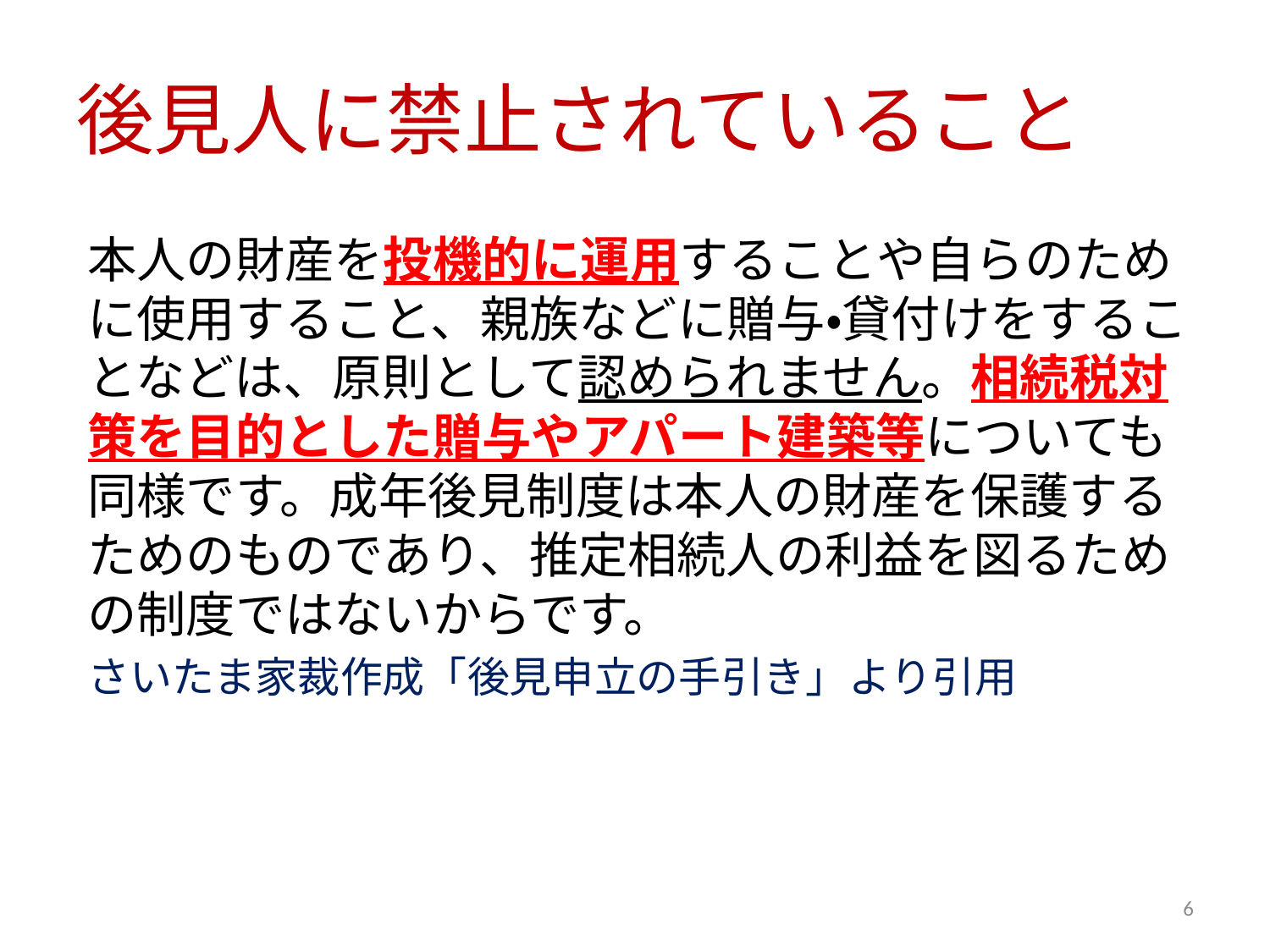

# 後見人に禁止されていること
本人の財産を投機的に運用することや自らのために使用すること、親族などに贈与・貸付けをすることなどは、原則として認められません。相続税対策を目的とした贈与やアパート建築等についても同様です。成年後見制度は本人の財産を保護するためのものであり、推定相続人の利益を図るための制度ではないからです。
さいたま家裁作成「後見申立の手引き」より引用
6